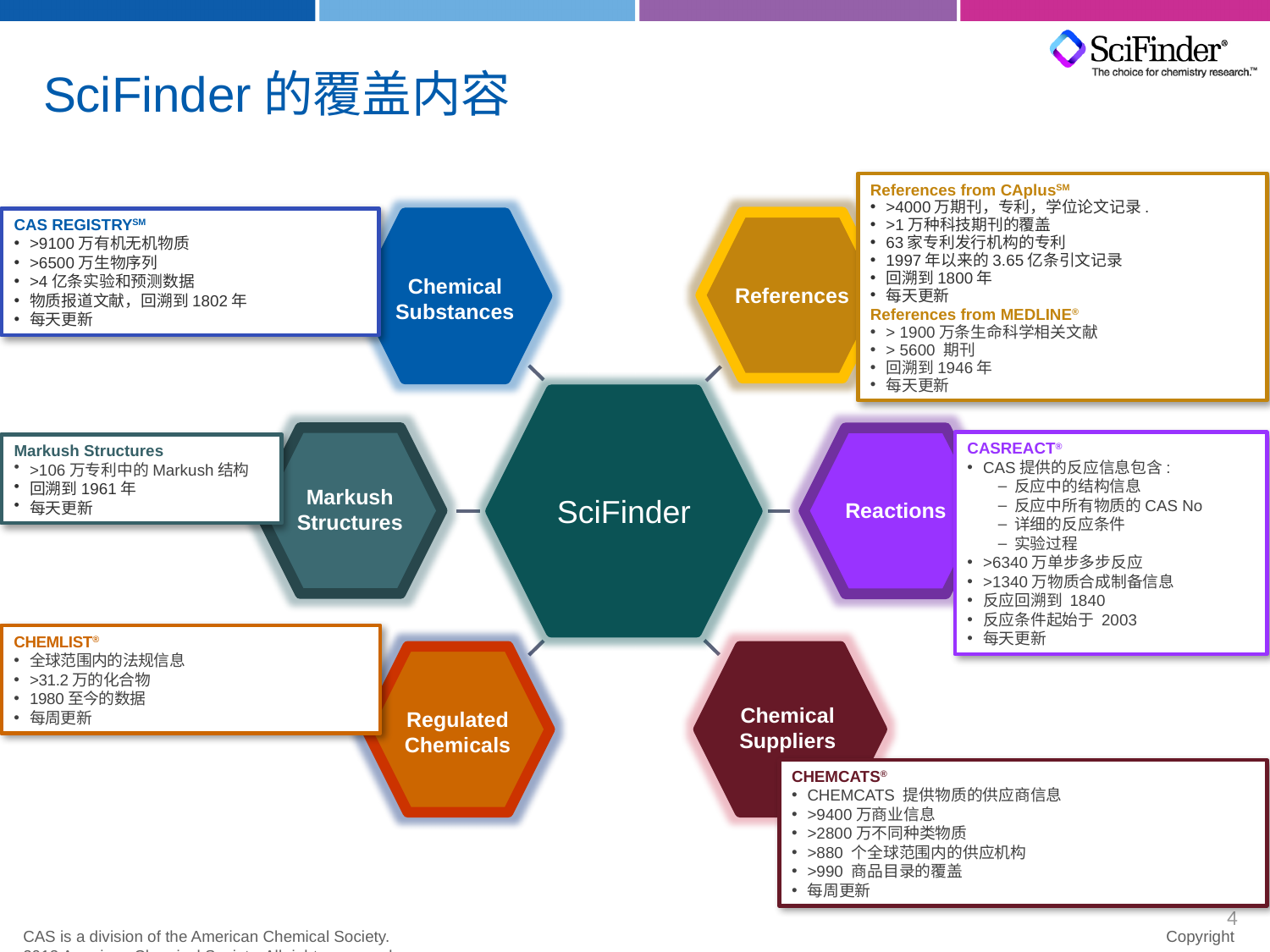

# SciFinder的覆盖内容
References from CAplusSM
>4000万期刊，专利，学位论文记录.
>1万种科技期刊的覆盖
63家专利发行机构的专利
1997年以来的3.65亿条引文记录
回溯到1800年
每天更新
References from MEDLINE®
> 1900万条生命科学相关文献
> 5600 期刊
回溯到1946年
每天更新
CAS REGISTRYSM
>9100万有机无机物质
>6500万生物序列
>4亿条实验和预测数据
物质报道文献，回溯到1802年
每天更新

References

Chemical Substances

SciFinder

Markush Structures

Reactions
CASREACT®
CAS提供的反应信息包含:
反应中的结构信息
反应中所有物质的CAS No
详细的反应条件
实验过程
>6340万单步多步反应
>1340万物质合成制备信息
反应回溯到 1840
反应条件起始于 2003
每天更新
Markush Structures
>106万专利中的Markush结构
回溯到1961年
每天更新

CHEMLIST®
全球范围内的法规信息
>31.2万的化合物
1980至今的数据
每周更新

Regulated Chemicals

Chemical Suppliers
CHEMCATS®
CHEMCATS 提供物质的供应商信息
>9400万商业信息
>2800万不同种类物质
>880 个全球范围内的供应机构
>990 商品目录的覆盖
每周更新
4